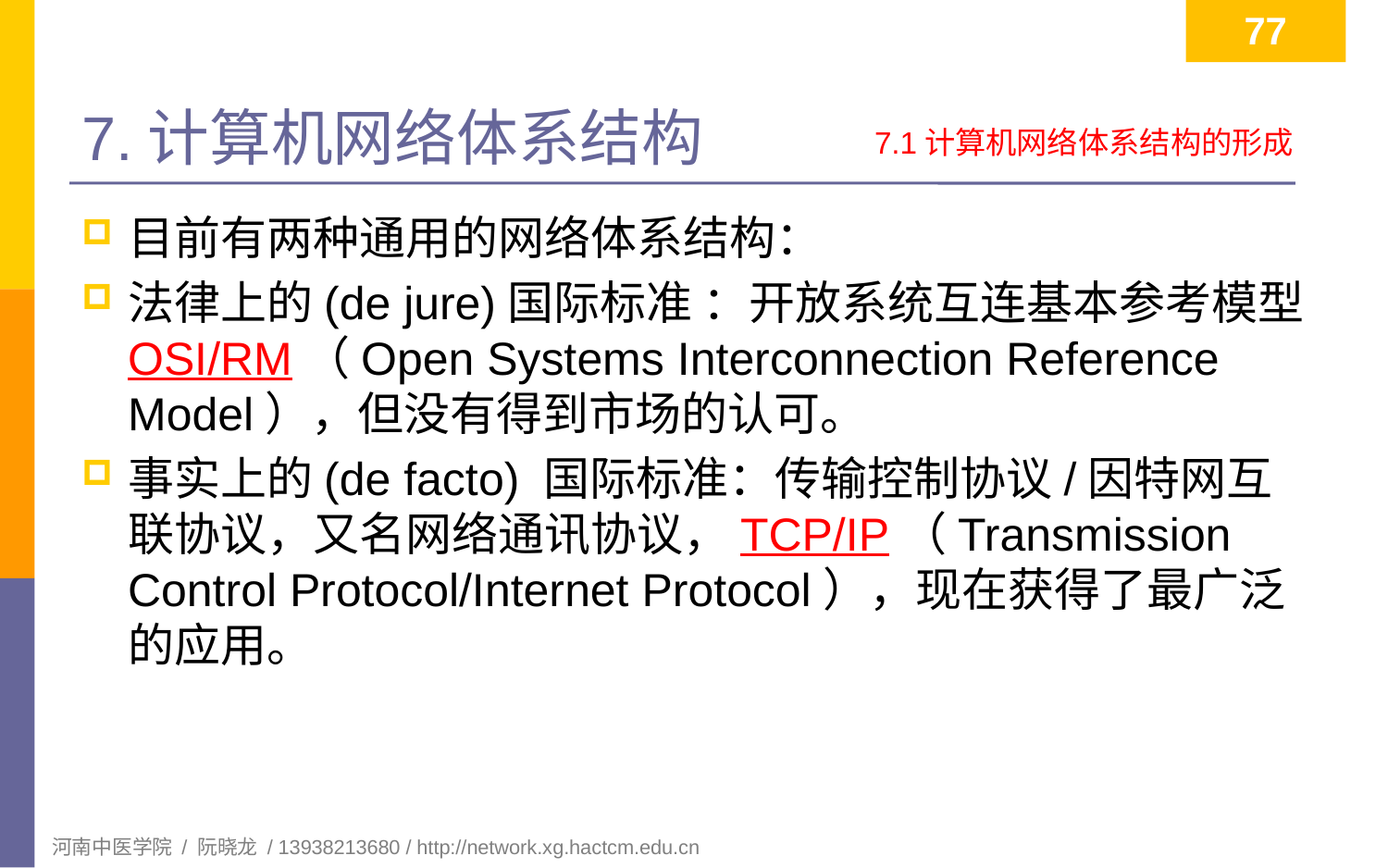

77
# 7.计算机网络体系结构
7.1计算机网络体系结构的形成
目前有两种通用的网络体系结构：
法律上的(de jure)国际标准 ：开放系统互连基本参考模型OSI/RM（Open Systems Interconnection Reference Model），但没有得到市场的认可。
事实上的(de facto) 国际标准：传输控制协议/因特网互联协议，又名网络通讯协议，TCP/IP（Transmission Control Protocol/Internet Protocol），现在获得了最广泛的应用。